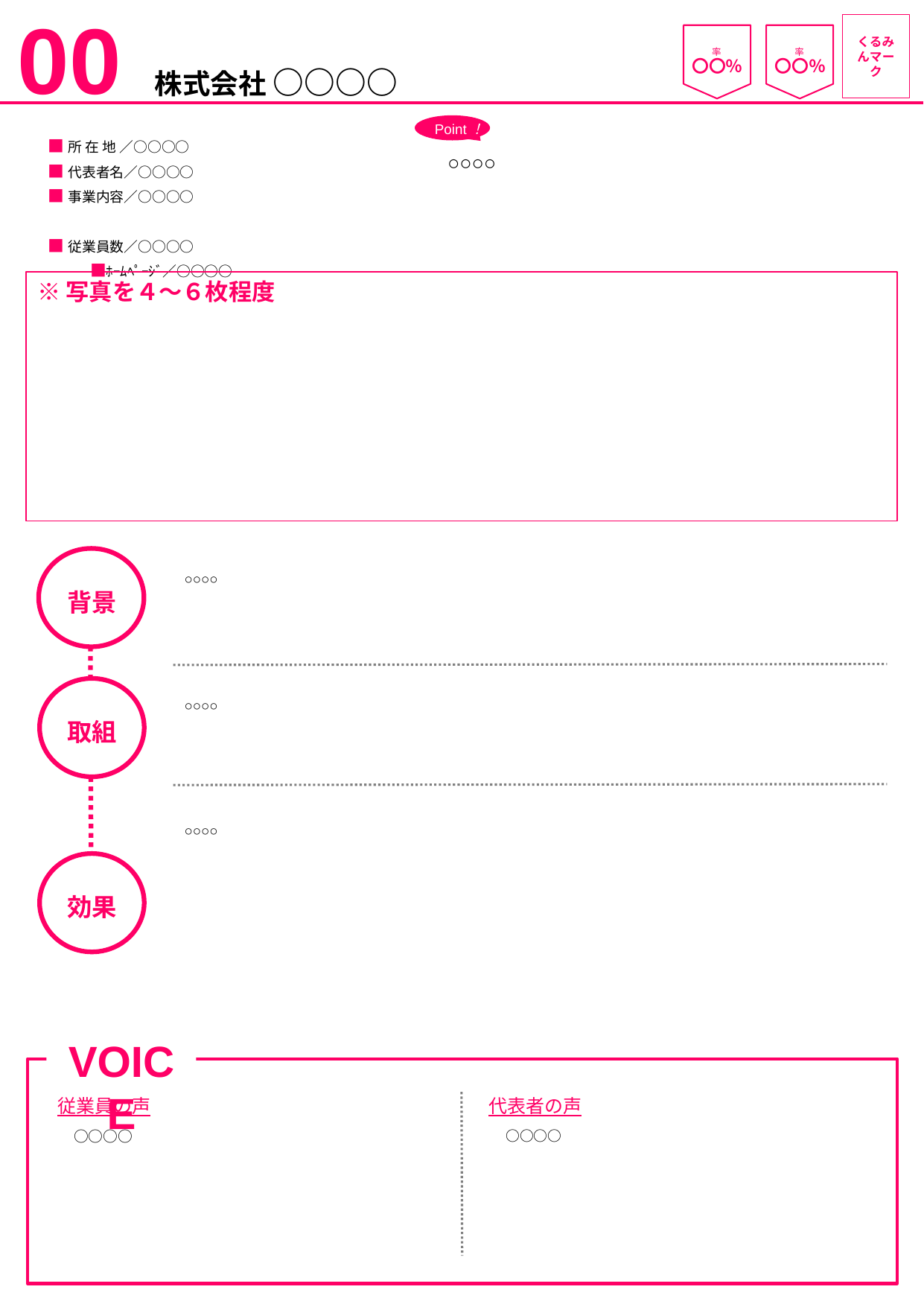

00   株式会社 ○○○○
くるみんマーク

率
〇〇％

率
〇〇％
Point！

○○○○
■所 在 地 ／○○○○
■代表者名／○○○○
■事業内容／○○○○
■従業員数／○○○○ 　　　　　　　   　　　    　 　　　　■ﾎｰﾑﾍﾟｰｼﾞ／○○○○
※写真を４～６枚程度

背景

取組

効果
○○○○
○○○○
○○○○
VOICE

従業員の声
　○○○○
代表者の声
　○○○○